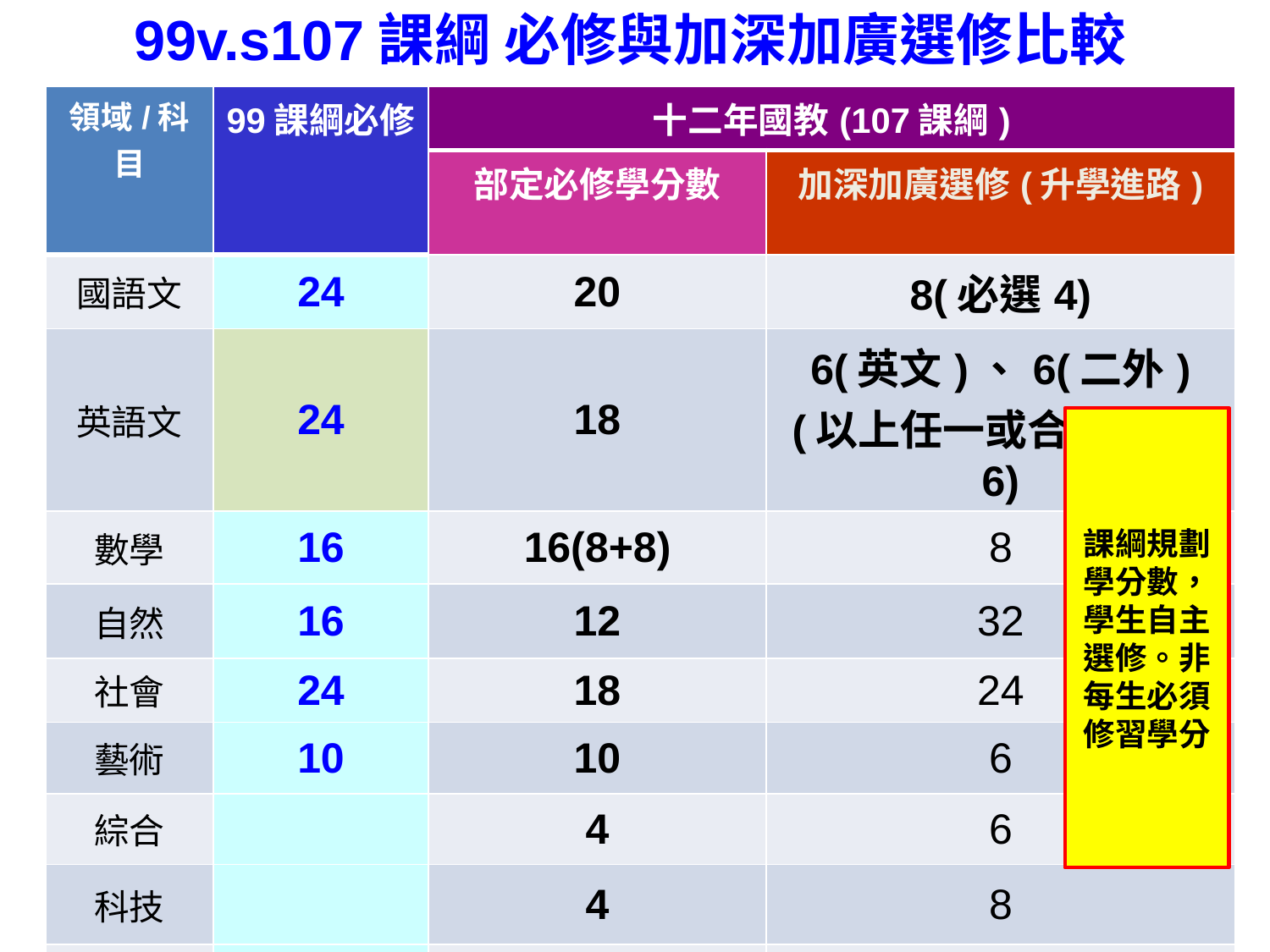

# 99v.s107課綱 必修與加深加廣選修比較
| 領域/科目 | 99課綱必修 | 十二年國教(107課綱) |  |
| --- | --- | --- | --- |
|  |  | 部定必修學分數 | 加深加廣選修(升學進路) |
| 國語文 | 24 | 20 | 8(必選4) |
| 英語文 | 24 | 18 | 6(英文)、6(二外) (以上任一或合計必選6) |
| 數學 | 16 | 16(8+8) | 8 |
| 自然 | 16 | 12 | 32 |
| 社會 | 24 | 18 | 24 |
| 藝術 | 10 | 10 | 6 |
| 綜合 |  | 4 | 6 |
| 科技 |  | 4 | 8 |
| 健體 | 14 | 14 | 6 |
課綱規劃學分數，學生自主選修。非每生必須修習學分